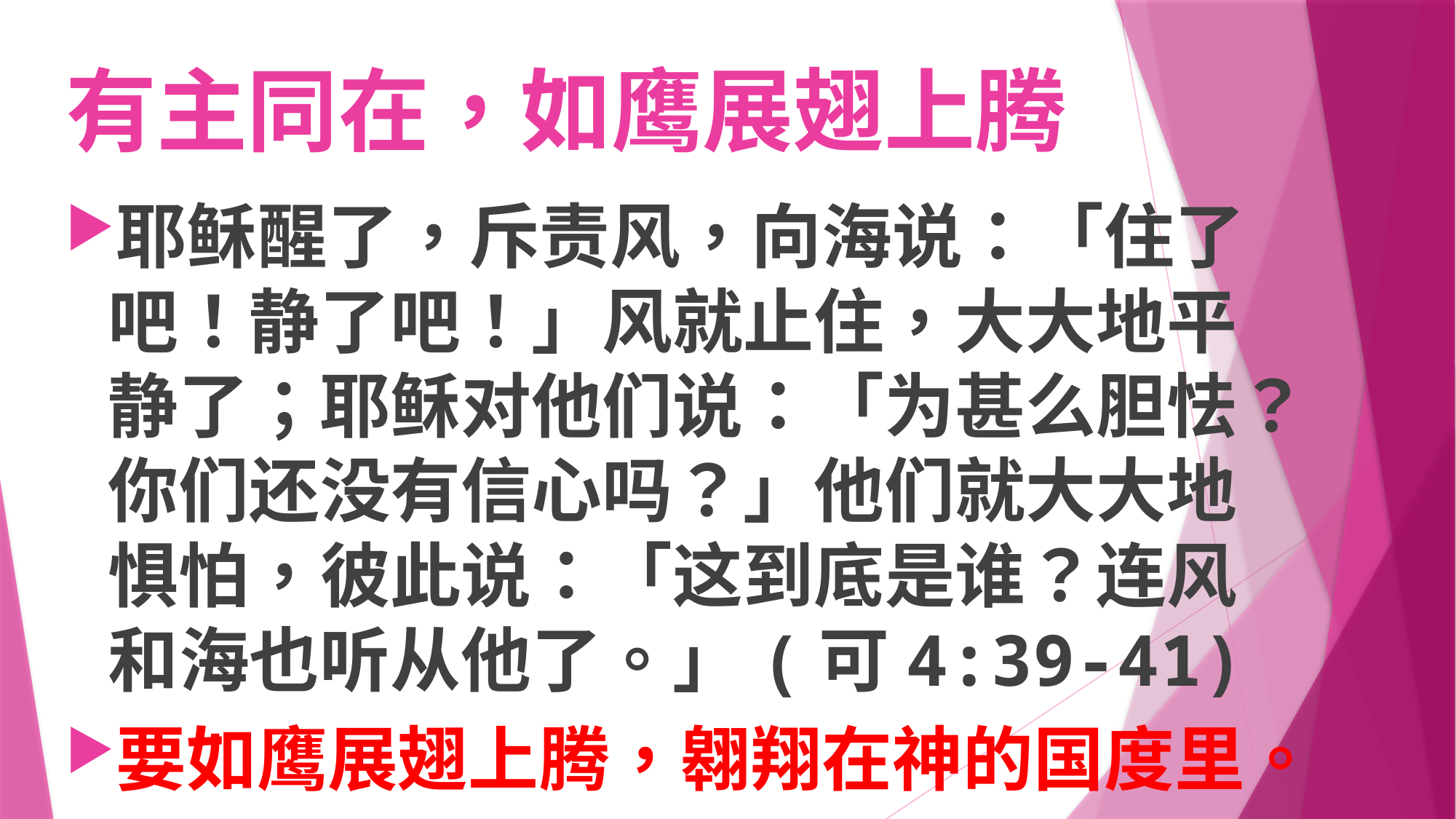

# 有主同在，如鹰展翅上腾
耶稣醒了，斥责风，向海说：「住了吧！静了吧！」风就止住，大大地平静了；耶稣对他们说：「为甚么胆怯？你们还没有信心吗？」他们就大大地惧怕，彼此说：「这到底是谁？连风和海也听从他了。」(可4:39-41)
要如鹰展翅上腾，翱翔在神的国度里。